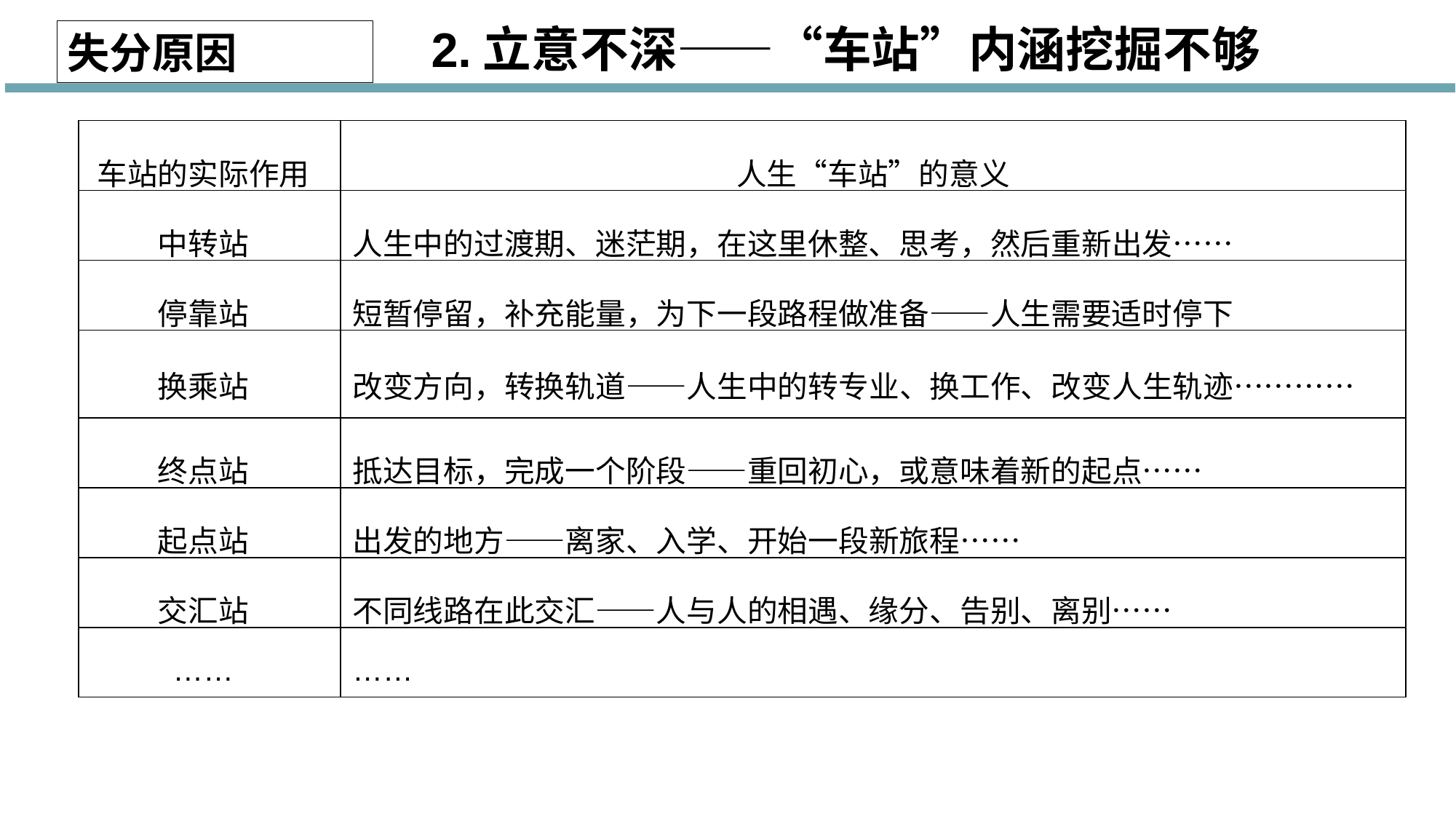

2.立意不深——“车站”内涵挖掘不够

失分原因

| 车站的实际作用 | 人生“车站”的意义 |
| --- | --- |
| 中转站 | 人生中的过渡期、迷茫期，在这里休整、思考，然后重新出发…… |
| 停靠站 | 短暂停留，补充能量，为下一段路程做准备——人生需要适时停下 |
| 换乘站 | 改变方向，转换轨道——人生中的转专业、换工作、改变人生轨迹………… |
| 终点站 | 抵达目标，完成一个阶段——重回初心，或意味着新的起点…… |
| 起点站 | 出发的地方——离家、入学、开始一段新旅程…… |
| 交汇站 | 不同线路在此交汇——人与人的相遇、缘分、告别、离别…… |
| …… | …… |